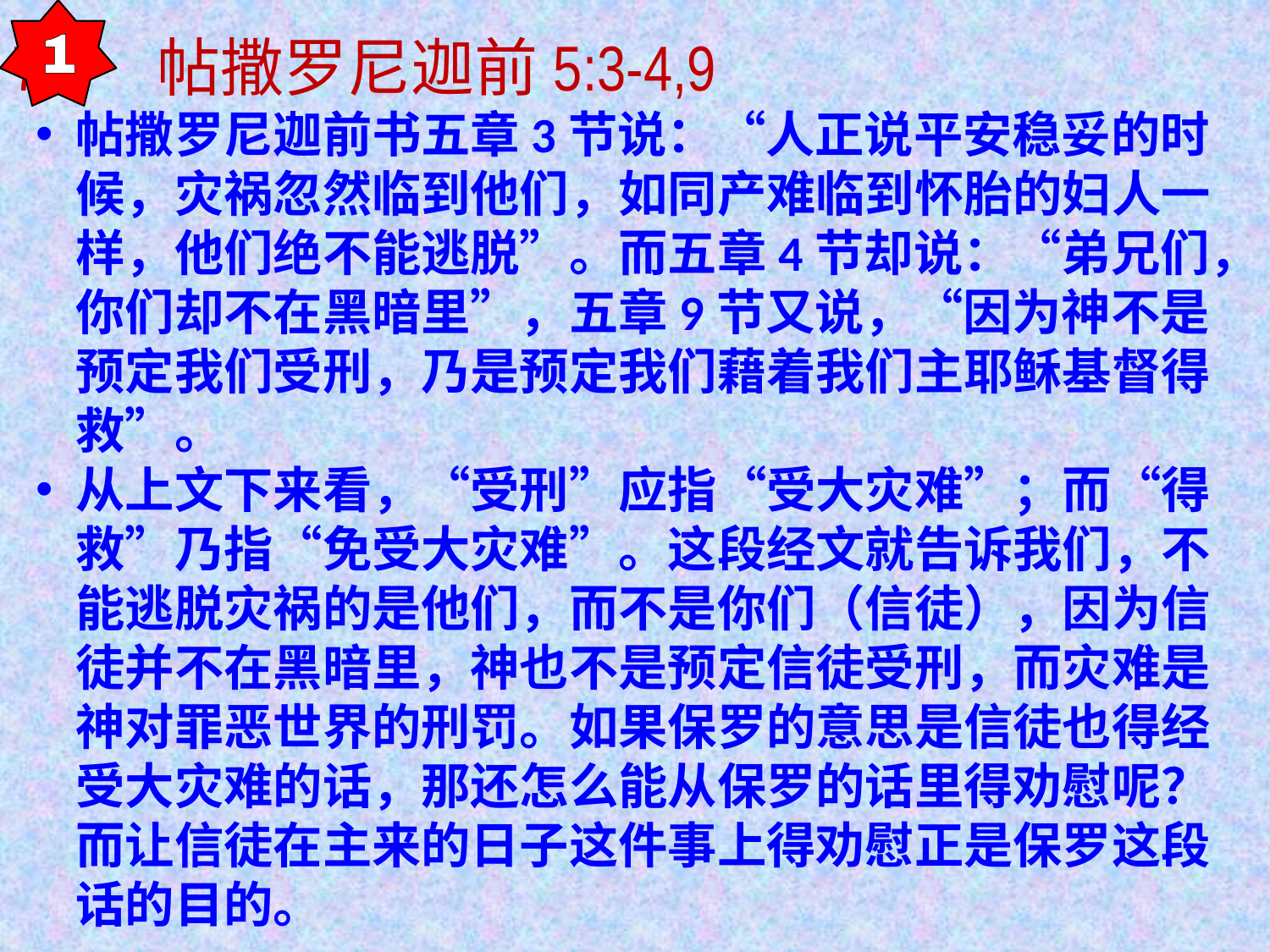

1
7.      帖撒罗尼迦前5:3-4,9
帖撒罗尼迦前书五章3节说：“人正说平安稳妥的时候，灾祸忽然临到他们，如同产难临到怀胎的妇人一样，他们绝不能逃脱”。而五章4节却说：“弟兄们，你们却不在黑暗里”，五章9节又说，“因为神不是预定我们受刑，乃是预定我们藉着我们主耶稣基督得救”。
从上文下来看，“受刑”应指“受大灾难”；而“得救”乃指“免受大灾难”。这段经文就告诉我们，不能逃脱灾祸的是他们，而不是你们（信徒），因为信徒并不在黑暗里，神也不是预定信徒受刑，而灾难是神对罪恶世界的刑罚。如果保罗的意思是信徒也得经受大灾难的话，那还怎么能从保罗的话里得劝慰呢？而让信徒在主来的日子这件事上得劝慰正是保罗这段话的目的。